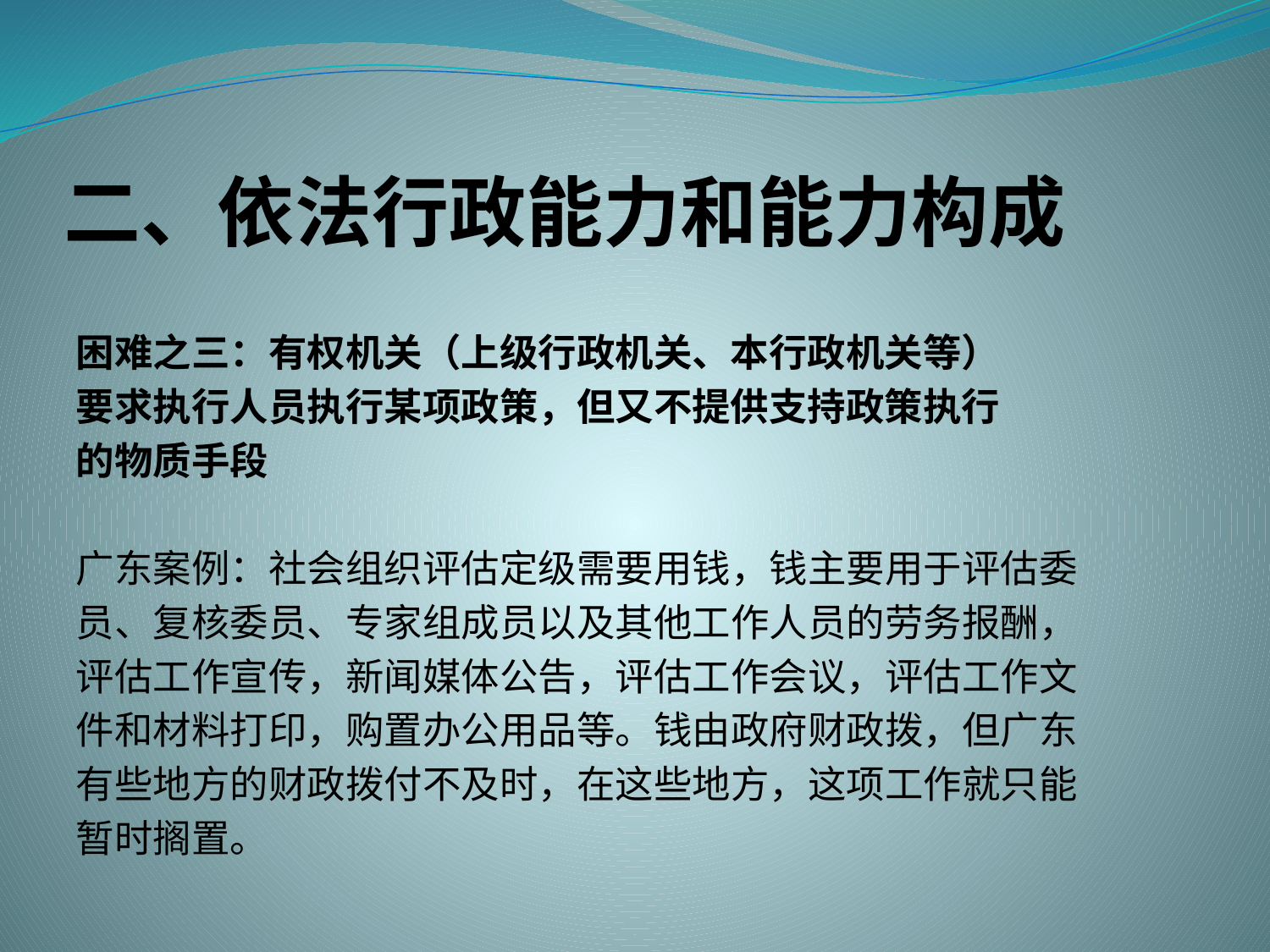

# 二、依法行政能力和能力构成

困难之三：有权机关（上级行政机关、本行政机关等）
要求执行人员执行某项政策，但又不提供支持政策执行
的物质手段

广东案例：社会组织评估定级需要用钱，钱主要用于评估委
员、复核委员、专家组成员以及其他工作人员的劳务报酬，
评估工作宣传，新闻媒体公告，评估工作会议，评估工作文
件和材料打印，购置办公用品等。钱由政府财政拨，但广东
有些地方的财政拨付不及时，在这些地方，这项工作就只能
暂时搁置。